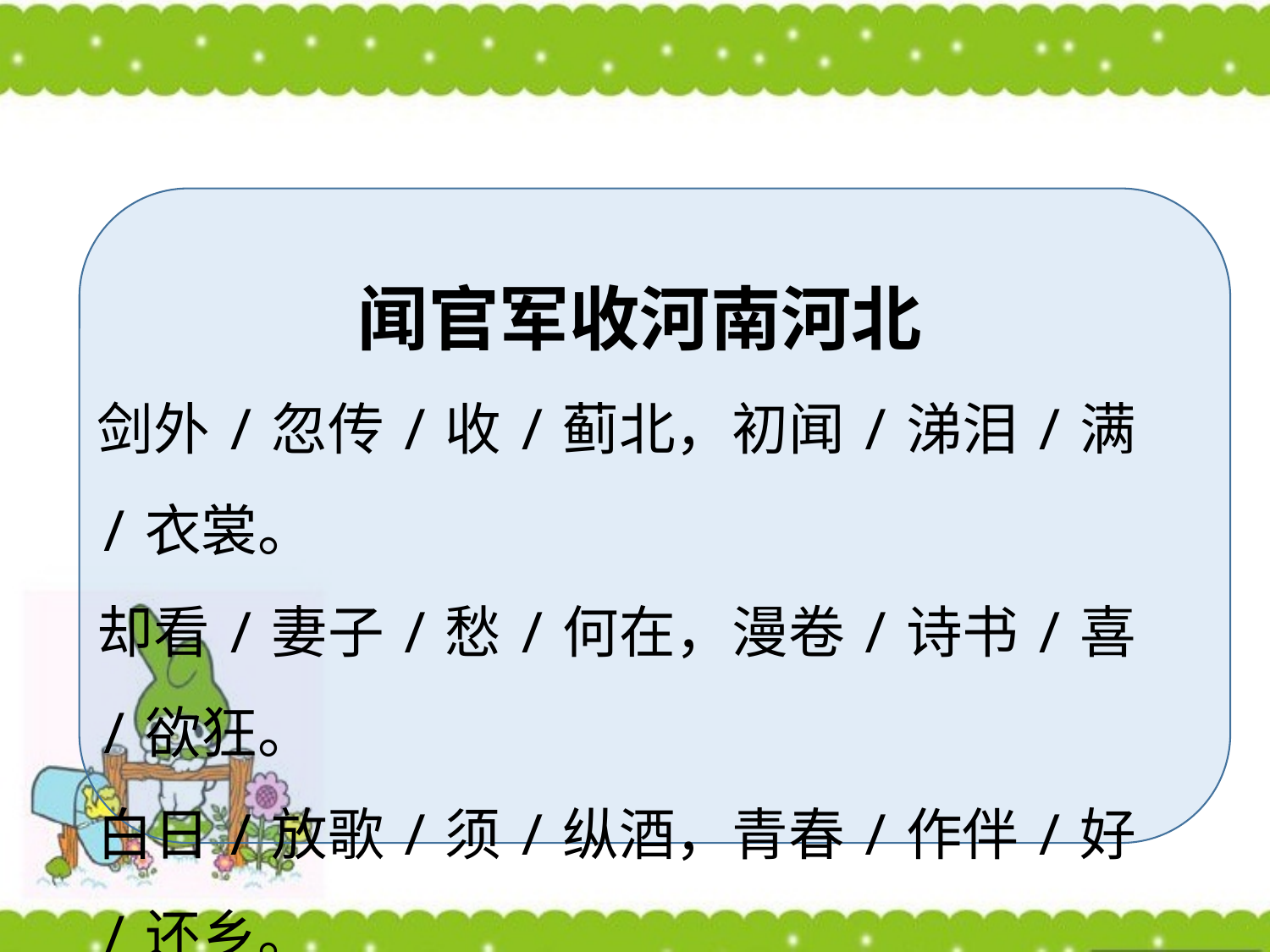

闻官军收河南河北
剑外/忽传/收/蓟北，初闻/涕泪/满/衣裳。
却看/妻子/愁/何在，漫卷/诗书/喜/欲狂。
白日/放歌/须/纵酒，青春/作伴/好/还乡。
即/从巴峡/穿/巫峡，便/下襄阳/向/洛阳。